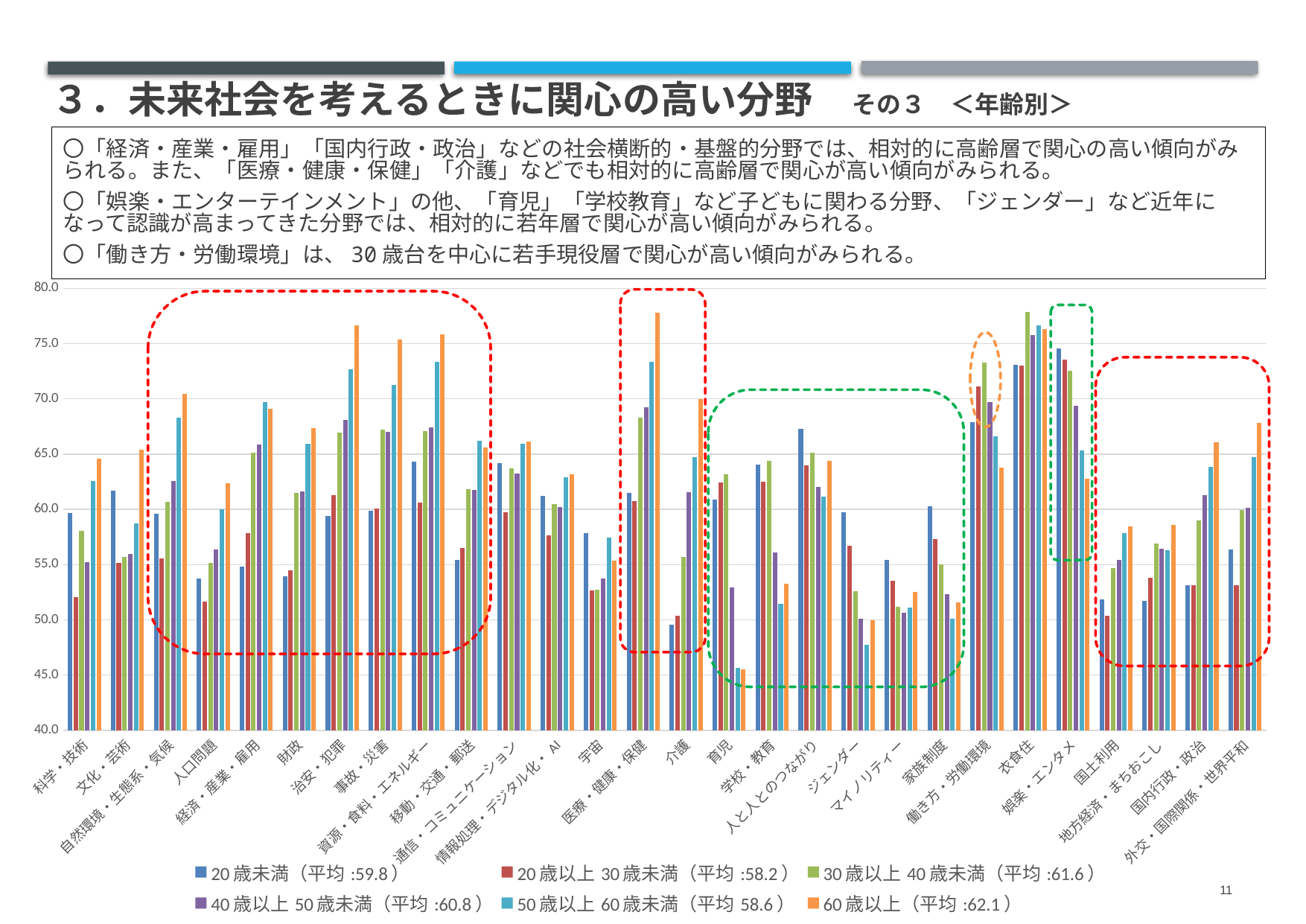

# ３．未来社会を考えるときに関心の高い分野　その３　＜年齢別＞
〇「経済・産業・雇用」「国内行政・政治」などの社会横断的・基盤的分野では、相対的に高齢層で関心の高い傾向がみられる。また、「医療・健康・保健」「介護」などでも相対的に高齢層で関心が高い傾向がみられる。
〇「娯楽・エンターテインメント」の他、「育児」「学校教育」など子どもに関わる分野、「ジェンダー」など近年になって認識が高まってきた分野では、相対的に若年層で関心が高い傾向がみられる。
〇「働き方・労働環境」は、30歳台を中心に若手現役層で関心が高い傾向がみられる。

### Chart

| Category | 20歳未満（平均:59.8） | 20歳以上30歳未満（平均:58.2） | 30歳以上40歳未満（平均:61.6） | 40歳以上50歳未満（平均:60.8） | 50歳以上60歳未満（平均58.6） | 60歳以上（平均:62.1） |
|---|---|---|---|---|---|---|
| 科学・技術 | 59.67261904761905 | 52.02970297029703 | 58.04431599229288 | 55.22030651340996 | 62.547528517110266 | 64.57142857142857 |
| 文化・芸術 | 61.70634920634921 | 55.148514851485146 | 55.68400770712909 | 55.986590038314176 | 58.6977186311787 | 65.42857142857143 |
| 自然環境・生態系・気候 | 59.62301587301587 | 55.54455445544554 | 60.69364161849711 | 62.54789272030651 | 68.29847908745246 | 70.42857142857143 |
| 人口問題 | 53.720238095238095 | 51.633663366336634 | 55.154142581888244 | 56.369731800766274 | 59.9809885931559 | 62.38095238095238 |
| 経済・産業・雇用 | 54.81150793650794 | 57.871287128712865 | 65.1252408477842 | 65.90038314176245 | 69.72433460076044 | 69.09523809523809 |
| 財政 | 53.96825396825397 | 54.504950495049506 | 61.46435452793834 | 61.63793103448276 | 65.96958174904944 | 67.33333333333334 |
| 治安・犯罪 | 59.42460317460318 | 61.28712871287129 | 66.95568400770713 | 68.10344827586206 | 72.67110266159696 | 76.66666666666667 |
| 事故・災害 | 59.87103174603175 | 60.04950495049505 | 67.24470134874758 | 67.04980842911877 | 71.24524714828898 | 75.33333333333333 |
| 資源・食料・エネルギー | 64.33531746031747 | 60.59405940594059 | 67.0520231213873 | 67.43295019157088 | 73.33650190114068 | 75.85714285714286 |
| 移動・交通・郵送 | 55.45634920634921 | 56.48514851485149 | 61.84971098265896 | 61.7816091954023 | 66.20722433460077 | 65.61904761904762 |
| 通信・コミュニケーション | 64.18650793650794 | 59.75247524752476 | 63.72832369942197 | 63.26628352490421 | 65.92205323193916 | 66.14285714285714 |
| 情報処理・デジタル化・AI | 61.21031746031747 | 57.62376237623762 | 60.45279383429673 | 60.201149425287355 | 62.92775665399239 | 63.19047619047619 |
| 宇宙 | 57.88690476190476 | 52.67326732673268 | 52.7456647398844 | 53.73563218390804 | 57.461977186311785 | 55.333333333333336 |
| 医療・健康・保健 | 61.507936507936506 | 60.742574257425744 | 68.30443159922929 | 69.25287356321839 | 73.33650190114068 | 77.76190476190476 |
| 介護 | 49.55357142857143 | 50.396039603960396 | 55.68400770712909 | 61.59003831417624 | 64.73384030418251 | 70.0 |
| 育児 | 60.86309523809524 | 62.42574257425743 | 63.15028901734104 | 52.96934865900383 | 45.62737642585551 | 45.52380952380952 |
| 学校・教育 | 64.03769841269842 | 62.475247524752476 | 64.35452793834297 | 56.082375478927204 | 51.473384030418245 | 53.285714285714285 |
| 人と人とのつながり | 67.31150793650794 | 64.00990099009901 | 65.1252408477842 | 62.02107279693487 | 61.16920152091255 | 64.38095238095238 |
| ジェンダー | 59.77182539682539 | 56.68316831683168 | 52.601156069364166 | 50.09578544061302 | 47.76615969581749 | 49.95238095238095 |
| マイノリティー | 55.4563492063492 | 53.56435643564356 | 51.15606936416185 | 50.67049808429118 | 51.09315589353612 | 52.52380952380952 |
| 家族制度 | 60.267857142857146 | 57.32673267326733 | 55.05780346820809 | 52.34674329501916 | 50.09505703422053 | 51.57142857142857 |
| 働き方・労働環境 | 67.90674603174602 | 71.13861386138613 | 73.26589595375722 | 69.683908045977 | 66.58745247148289 | 63.761904761904766 |
| 衣食住 | 73.06547619047619 | 73.01980198019803 | 77.84200385356455 | 75.76628352490422 | 76.66349809885932 | 76.33333333333333 |
| 娯楽・エンタメ | 74.55357142857143 | 73.56435643564356 | 72.54335260115607 | 69.34865900383141 | 65.30418250950571 | 62.761904761904766 |
| 国土利用 | 51.83531746031746 | 50.396039603960396 | 54.67244701348747 | 55.41187739463602 | 57.842205323193916 | 58.47619047619047 |
| 地方経済・まちおこし | 51.736111111111114 | 53.81188118811882 | 56.9364161849711 | 56.4176245210728 | 56.27376425855514 | 58.61904761904762 |
| 国内行政・政治 | 53.12499999999999 | 53.118811881188115 | 59.00770712909441 | 61.30268199233717 | 63.83079847908745 | 66.04761904761905 |
| 外交・国際関係・世界平和 | 56.34920634920635 | 53.11881188118812 | 59.92292870905588 | 60.15325670498085 | 64.73384030418251 | 67.80952380952381 |
11